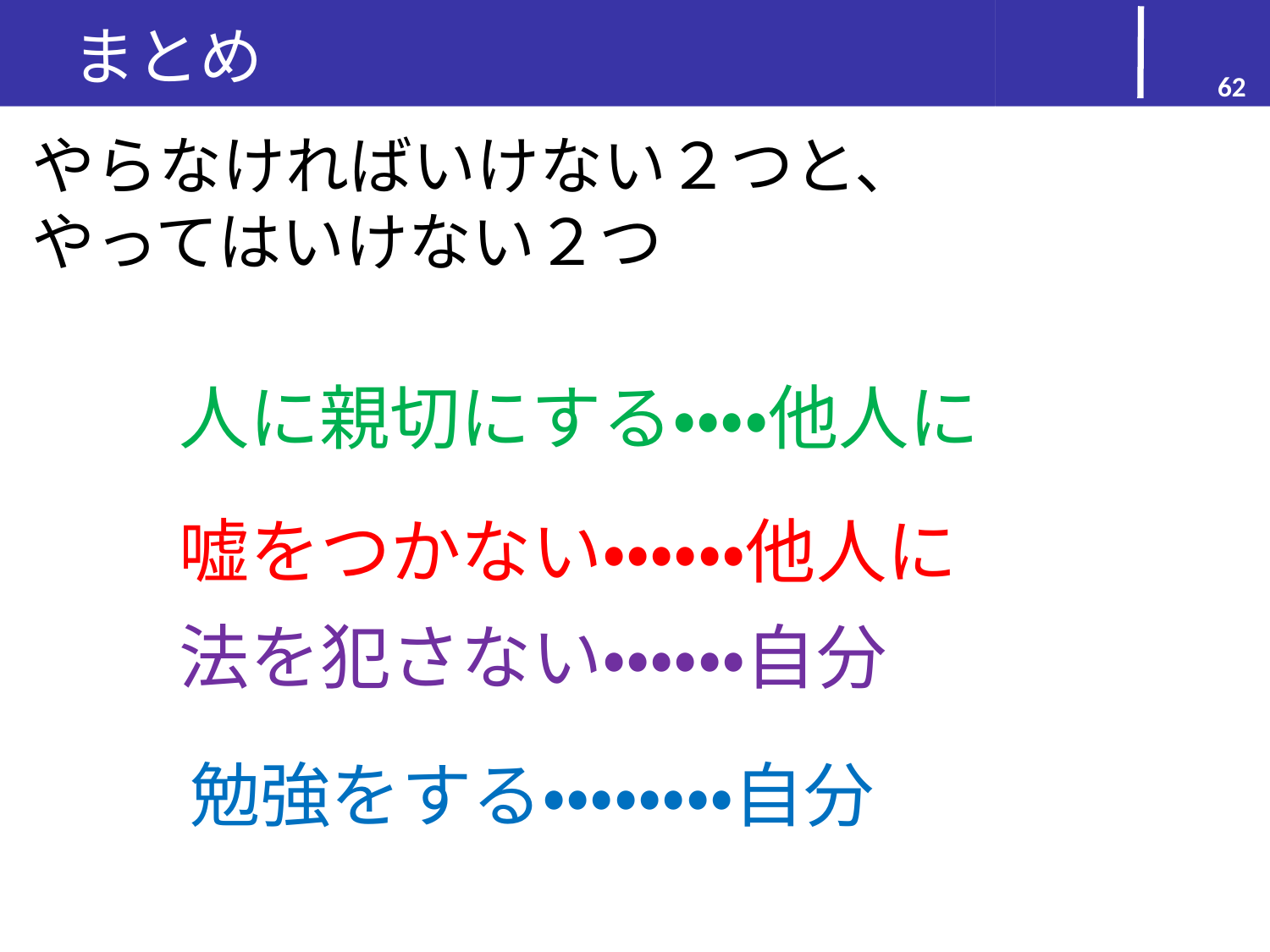

# まとめ
62
やらなければいけない２つと、
やってはいけない２つ
人に親切にする・・・・他人に
嘘をつかない・・・・・・他人に
法を犯さない・・・・・・自分
勉強をする・・・・・・・・自分